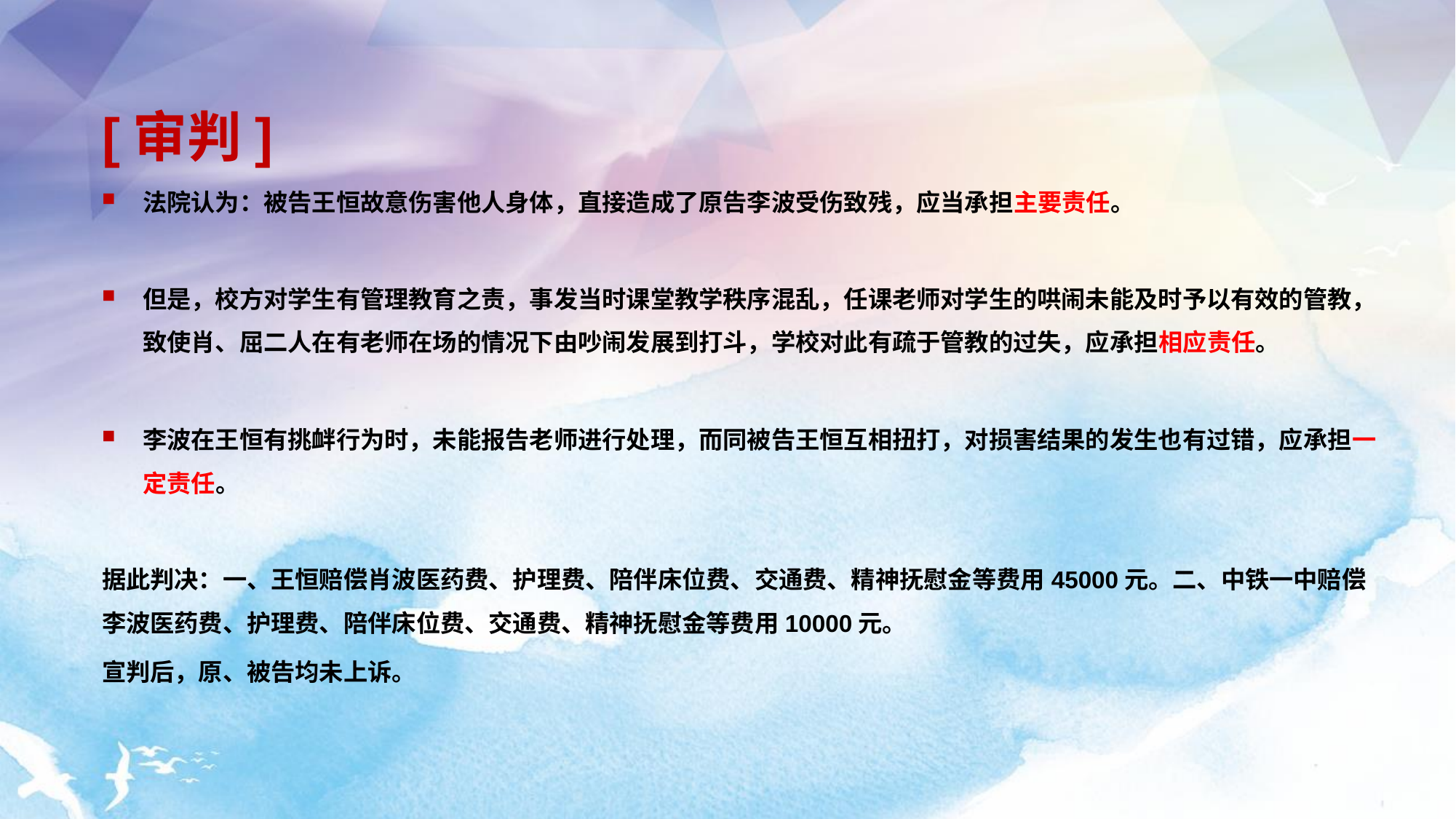

[审判]
法院认为：被告王恒故意伤害他人身体，直接造成了原告李波受伤致残，应当承担主要责任。

但是，校方对学生有管理教育之责，事发当时课堂教学秩序混乱，任课老师对学生的哄闹未能及时予以有效的管教，致使肖、屈二人在有老师在场的情况下由吵闹发展到打斗，学校对此有疏于管教的过失，应承担相应责任。

李波在王恒有挑衅行为时，未能报告老师进行处理，而同被告王恒互相扭打，对损害结果的发生也有过错，应承担一定责任。

据此判决：一、王恒赔偿肖波医药费、护理费、陪伴床位费、交通费、精神抚慰金等费用45000元。二、中铁一中赔偿李波医药费、护理费、陪伴床位费、交通费、精神抚慰金等费用10000元。
宣判后，原、被告均未上诉。